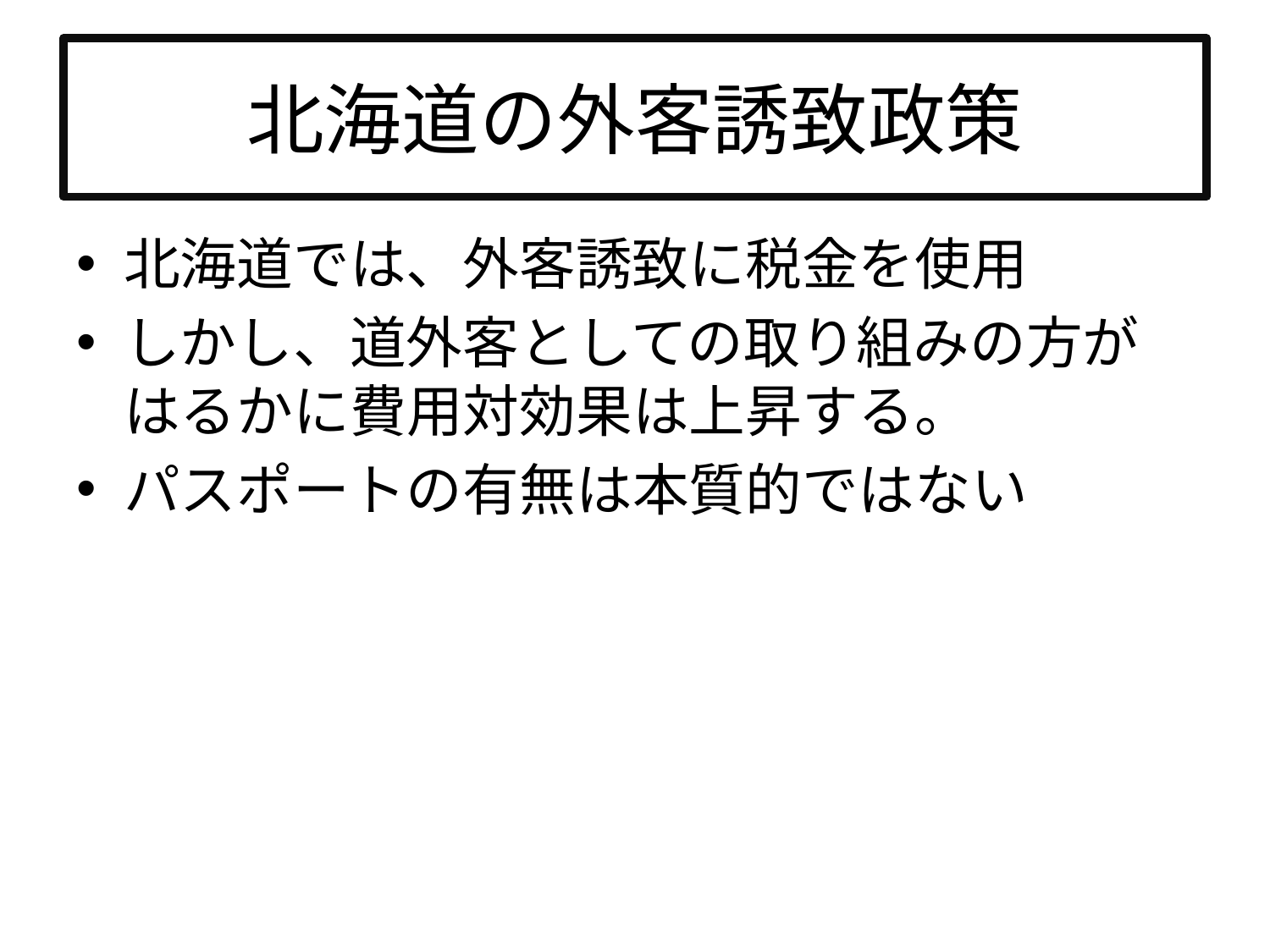

# 北海道の外客誘致政策
北海道では、外客誘致に税金を使用
しかし、道外客としての取り組みの方がはるかに費用対効果は上昇する。
パスポートの有無は本質的ではない